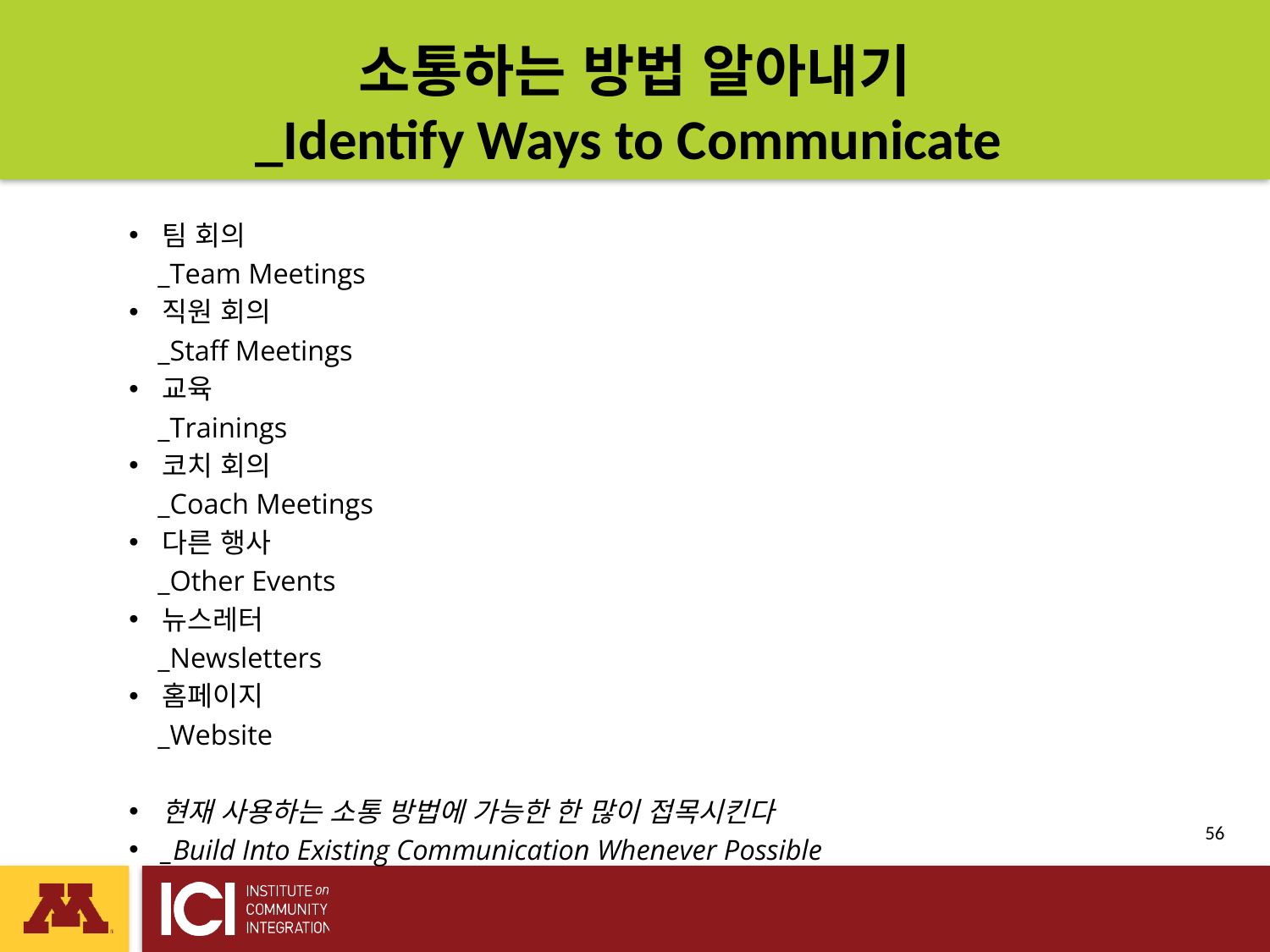

# 소통하는 방법 알아내기 _Identify Ways to Communicate
팀 회의
    _Team Meetings
직원 회의
    _Staff Meetings
교육
    _Trainings
코치 회의
    _Coach Meetings
다른 행사
    _Other Events
뉴스레터
    _Newsletters
홈페이지
    _Website

현재 사용하는 소통 방법에 가능한 한 많이 접목시킨다
_Build Into Existing Communication Whenever Possible

                                                                                                                                                                                                                                                                     56